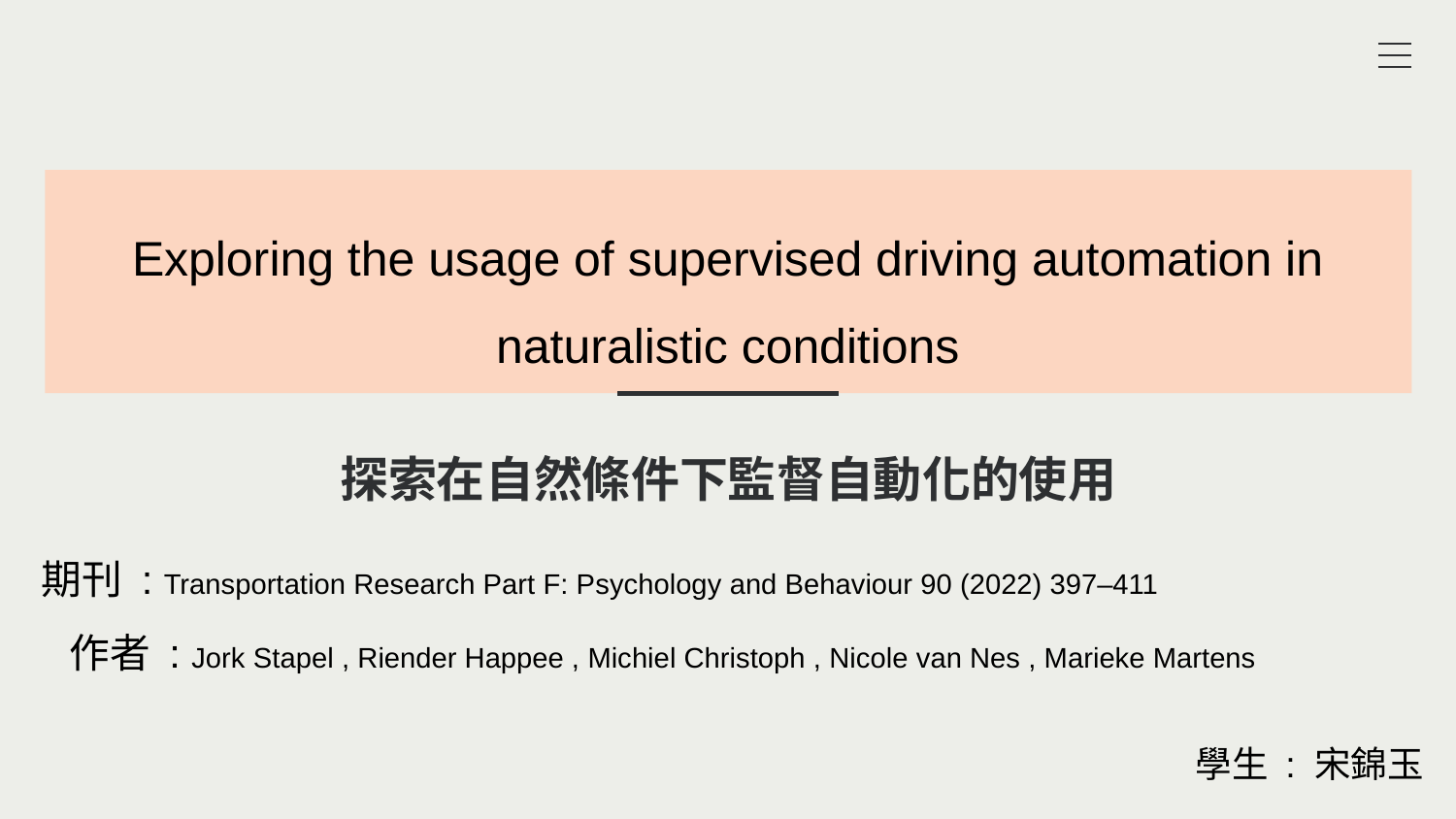

Exploring the usage of supervised driving automation in naturalistic conditions
探索在自然條件下監督自動化的使用
期刊 : Transportation Research Part F: Psychology and Behaviour 90 (2022) 397–411
作者 : Jork Stapel , Riender Happee , Michiel Christoph , Nicole van Nes , Marieke Martens
學生 : 宋錦玉